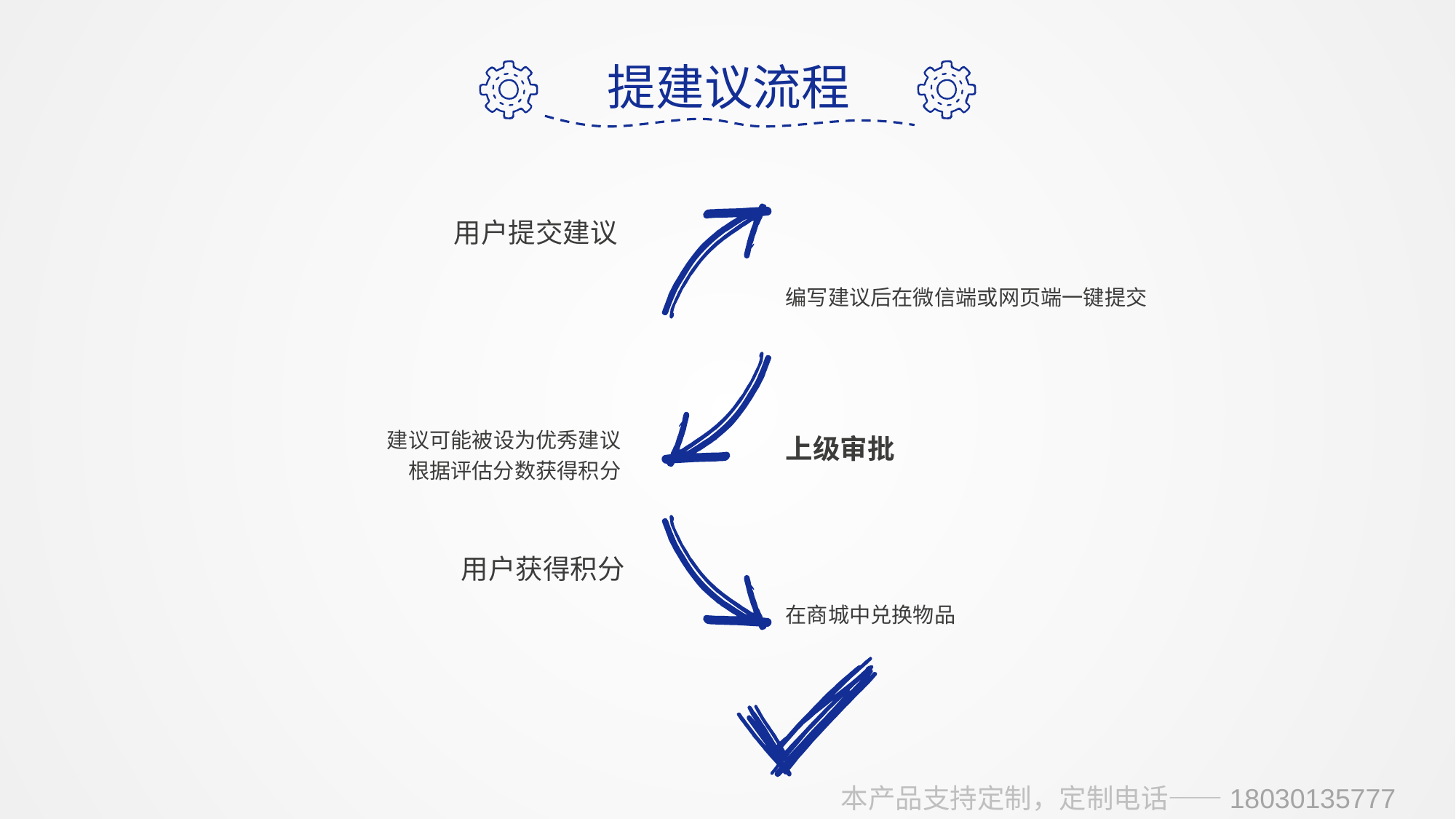

提建议流程

用户提交建议
编写建议后在微信端或网页端一键提交

建议可能被设为优秀建议
根据评估分数获得积分
上级审批

用户获得积分
在商城中兑换物品

本产品支持定制，定制电话——18030135777